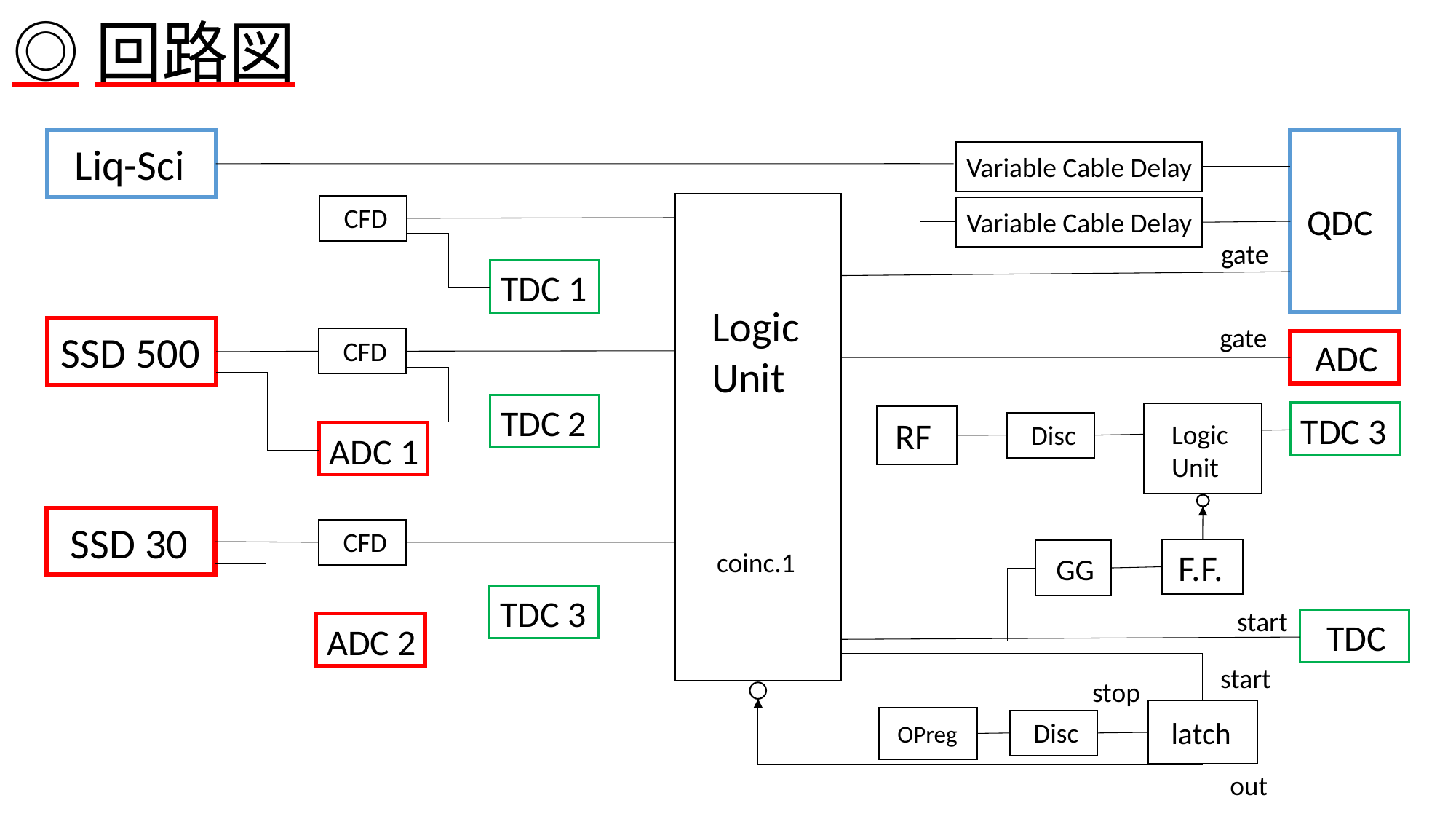

# ◎回路図

Liq-Sci

QDC

Variable Cable Delay

Logic
Unit
coinc.1

CFD

Variable Cable Delay
gate
TDC 1

gate

SSD 500

CFD
 ADC

TDC 2

TDC 3

Logic
Unit

RF

Disc

ADC 1

SSD 30

CFD

F.F.

GG

TDC 3
start

  TDC

ADC 2
start
stop

latch

OPreg

Disc
out